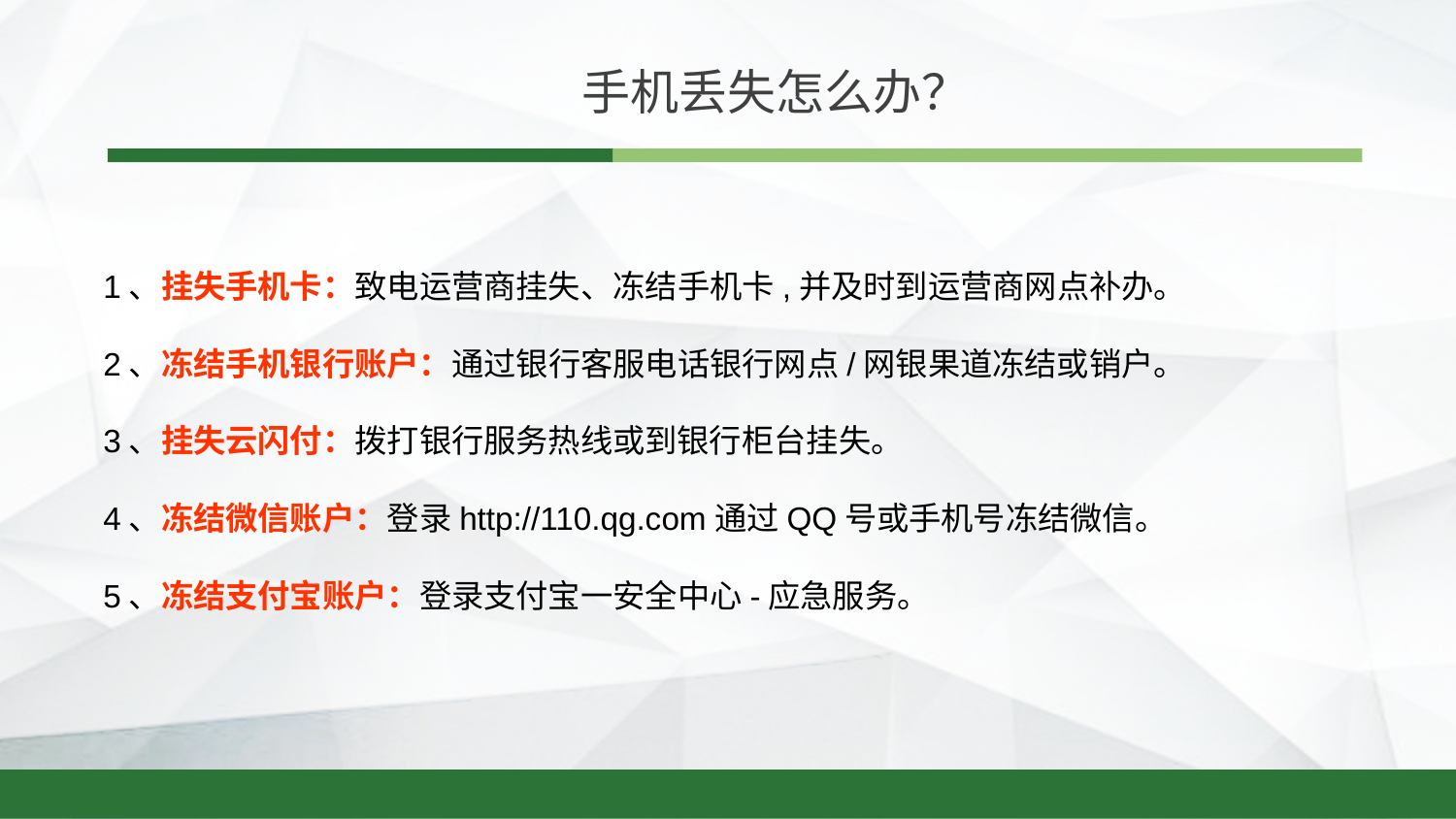

手机丢失怎么办？
1、挂失手机卡：致电运营商挂失、冻结手机卡,并及时到运营商网点补办。
2、冻结手机银行账户：通过银行客服电话银行网点/网银果道冻结或销户。
3、挂失云闪付：拨打银行服务热线或到银行柜台挂失。
4、冻结微信账户：登录http://110.qg.com通过QQ号或手机号冻结微信。
5、冻结支付宝账户：登录支付宝一安全中心-应急服务。